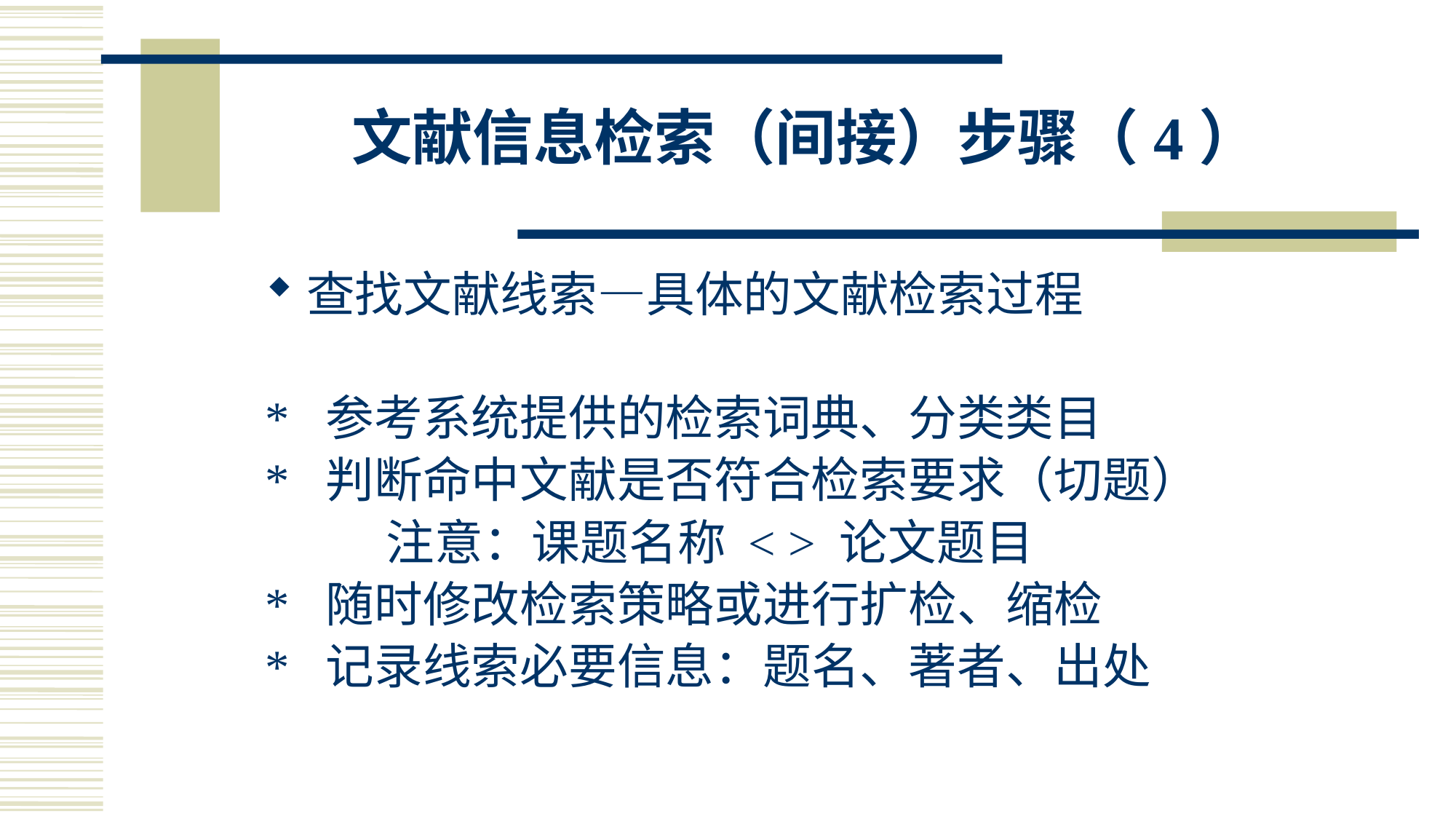

# 文献信息检索（间接）步骤（4）
查找文献线索—具体的文献检索过程

*  参考系统提供的检索词典、分类类目
*  判断命中文献是否符合检索要求（切题）
          注意：课题名称 < > 论文题目
*  随时修改检索策略或进行扩检、缩检
*  记录线索必要信息：题名、著者、出处